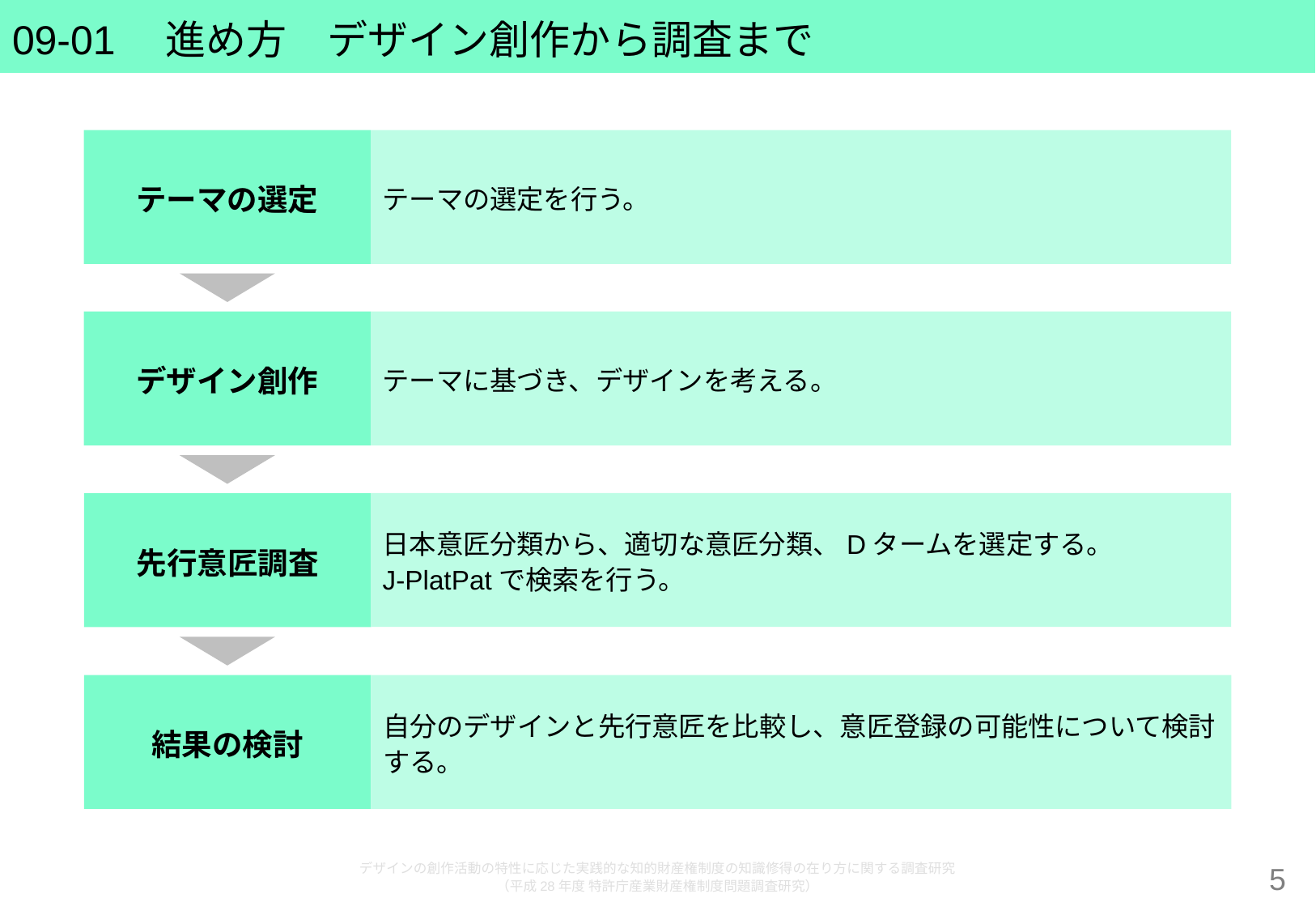

# 09-01　進め方　デザイン創作から調査まで
テーマの選定
テーマの選定を行う。

デザイン創作
テーマに基づき、デザインを考える。

日本意匠分類から、適切な意匠分類、Dタームを選定する。
J-PlatPatで検索を行う。
先行意匠調査

結果の検討
自分のデザインと先行意匠を比較し、意匠登録の可能性について検討する。
デザインの創作活動の特性に応じた実践的な知的財産権制度の知識修得の在り方に関する調査研究
（平成28年度 特許庁産業財産権制度問題調査研究）
5